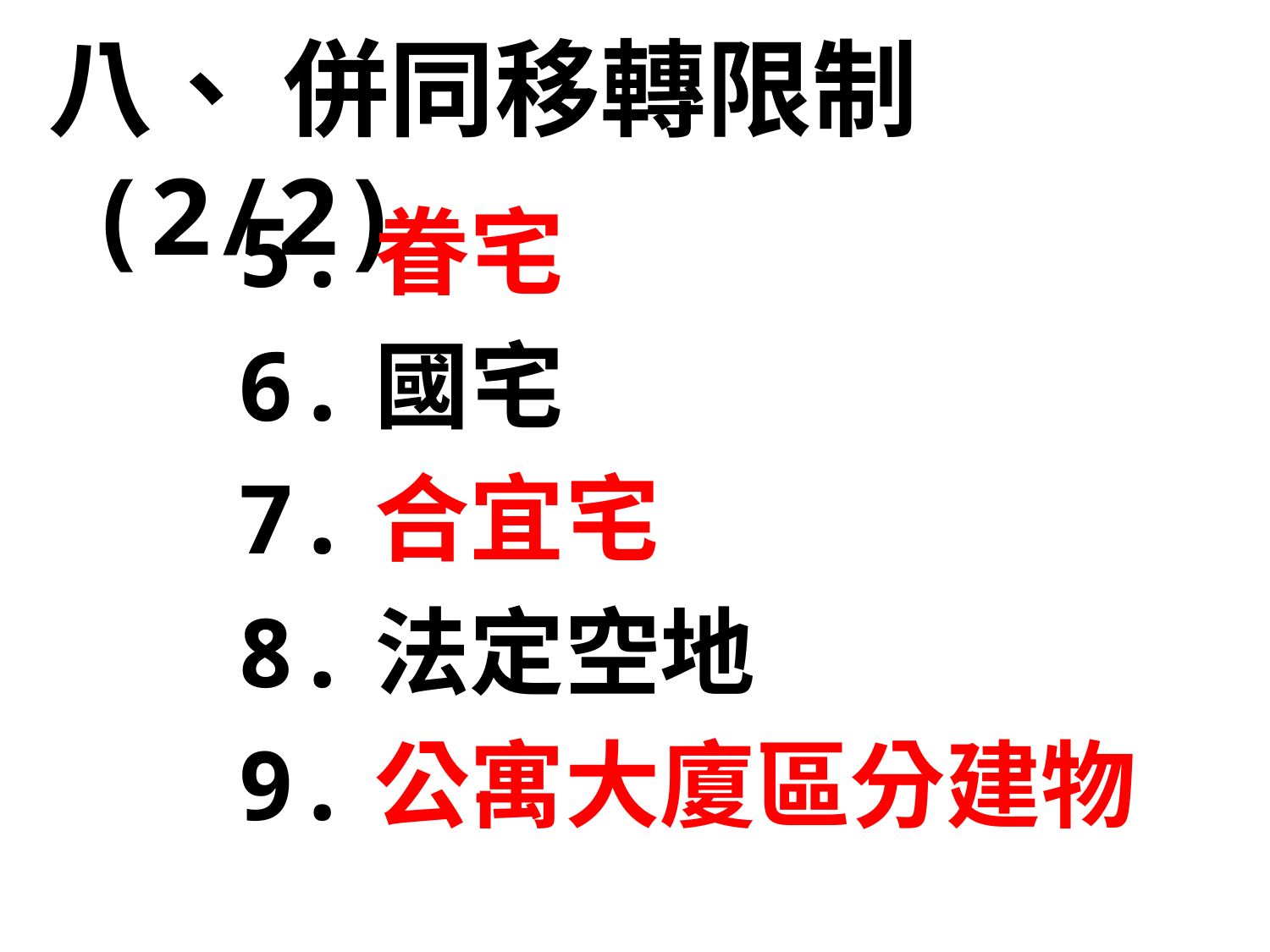

八、 併同移轉限制(2/2)

5.眷宅
6.國宅
7.合宜宅
8.法定空地
9.公寓大廈區分建物